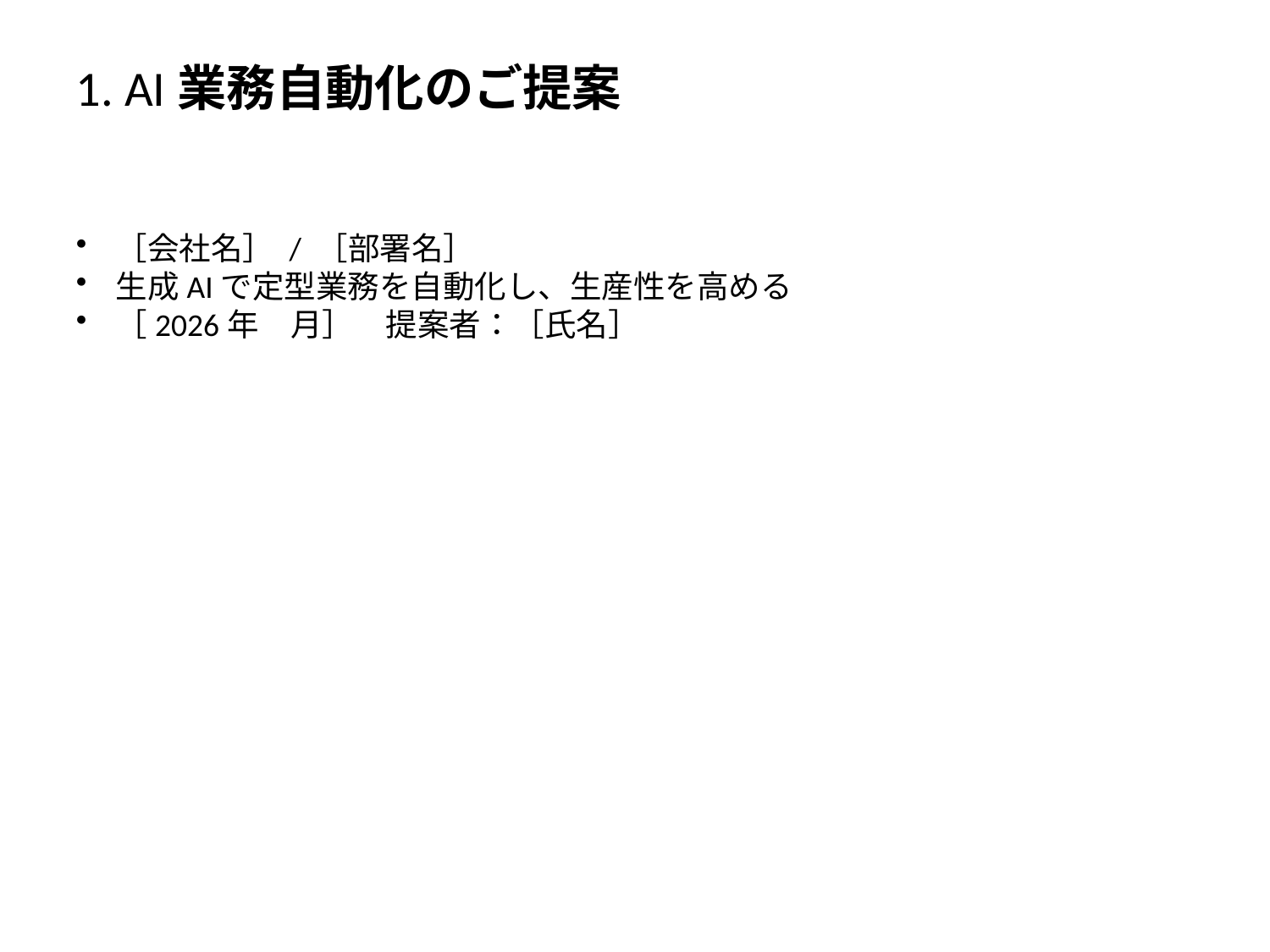

# 1. AI業務自動化のご提案
［会社名］ / ［部署名］
生成AIで定型業務を自動化し、生産性を高める
［2026年　月］　提案者：［氏名］